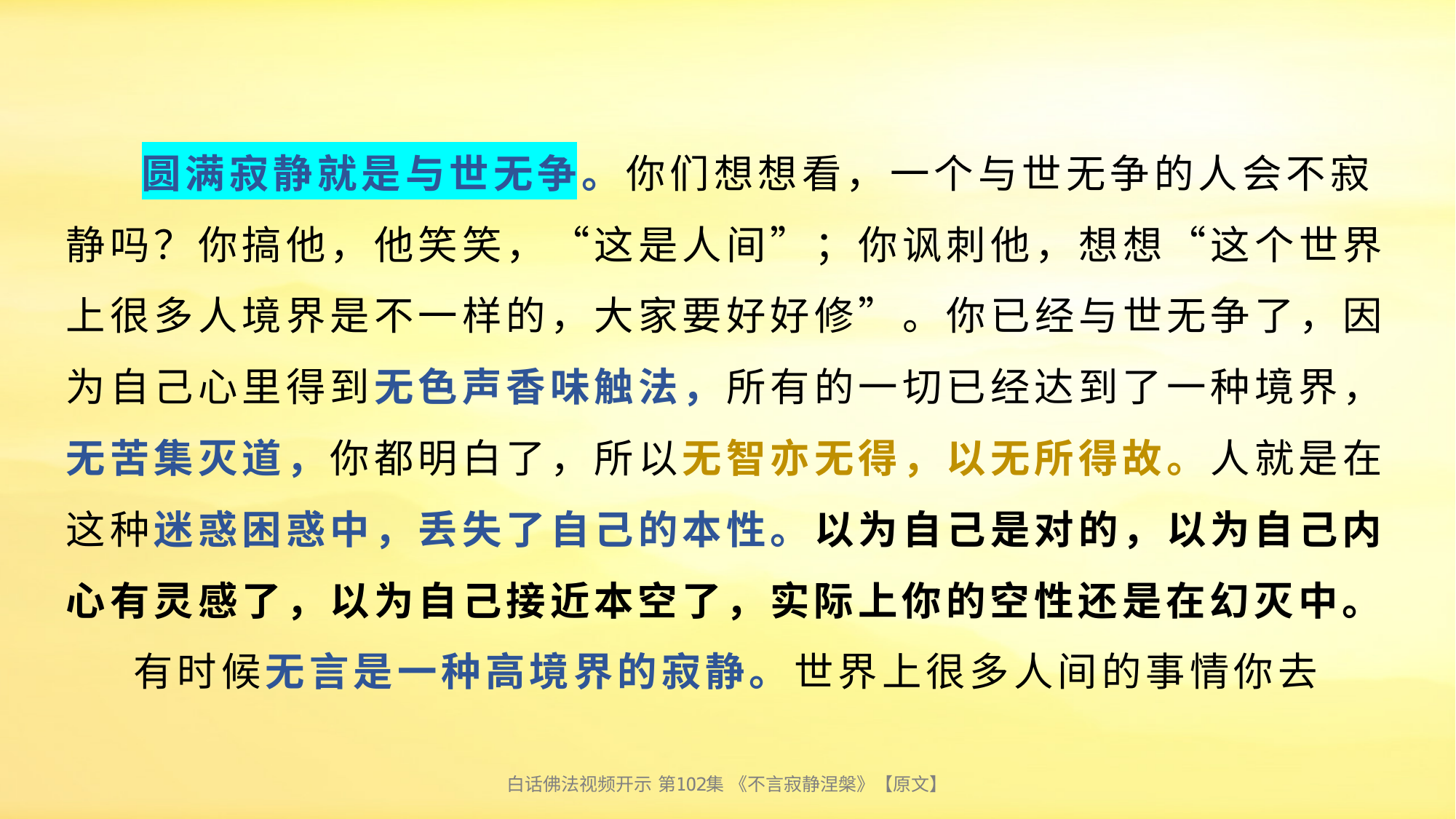

# 圆满寂静就是与世无争。你们想想看，一个与世无争的人会不寂静吗？你搞他，他笑笑，“这是人间”；你讽刺他，想想“这个世界上很多人境界是不一样的，大家要好好修”。你已经与世无争了，因为自己心里得到无色声香味触法，所有的一切已经达到了一种境界，无苦集灭道，你都明白了，所以无智亦无得，以无所得故。人就是在这种迷惑困惑中，丢失了自己的本性。以为自己是对的，以为自己内心有灵感了，以为自己接近本空了，实际上你的空性还是在幻灭中。 有时候无言是一种高境界的寂静。世界上很多人间的事情你去
白话佛法视频开示 第102集 《不言寂静涅槃》【原文】